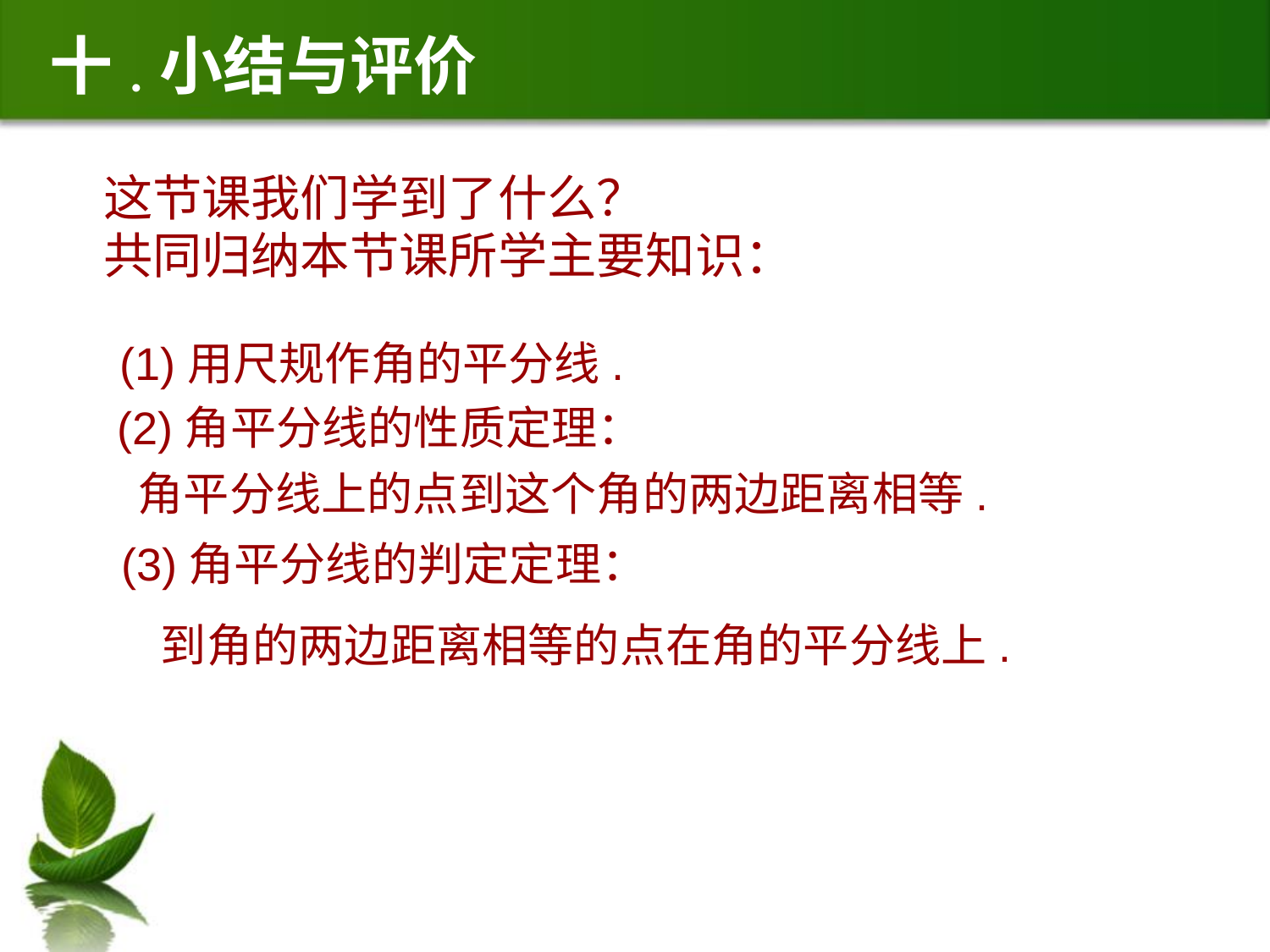

# 十.小结与评价
这节课我们学到了什么？
共同归纳本节课所学主要知识：
 (1)用尺规作角的平分线.

(2)角平分线的性质定理：

角平分线上的点到这个角的两边距离相等.
(3)角平分线的判定定理：
到角的两边距离相等的点在角的平分线上.